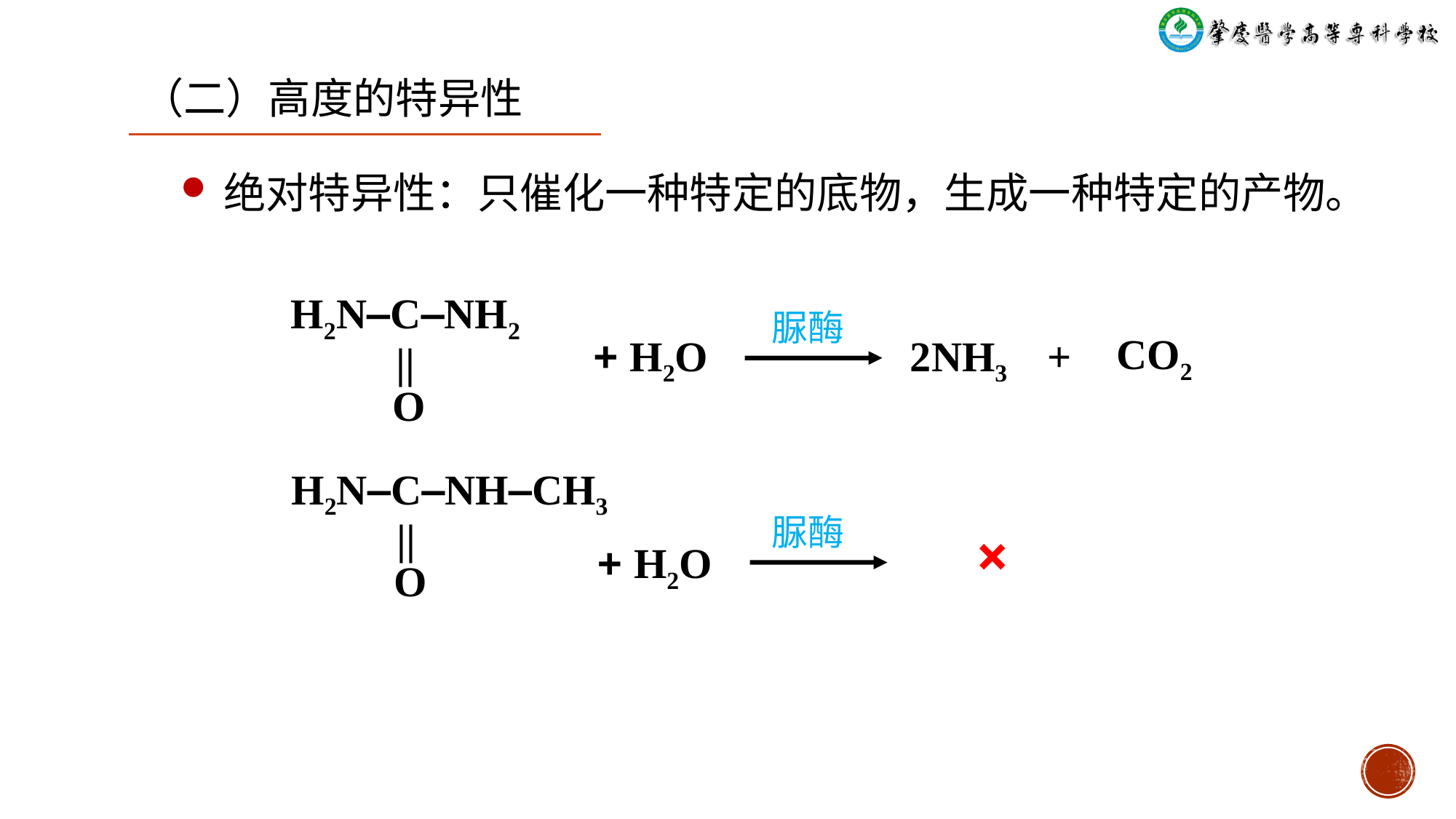

（二）高度的特异性
绝对特异性：只催化一种特定的底物，生成一种特定的产物。
H2N‒C‒NH2
          ||
          O
脲酶
CO2
+ H2O
2NH3
+

H2N‒C‒NH‒CH3
          ||
          O
脲酶
×
+ H2O